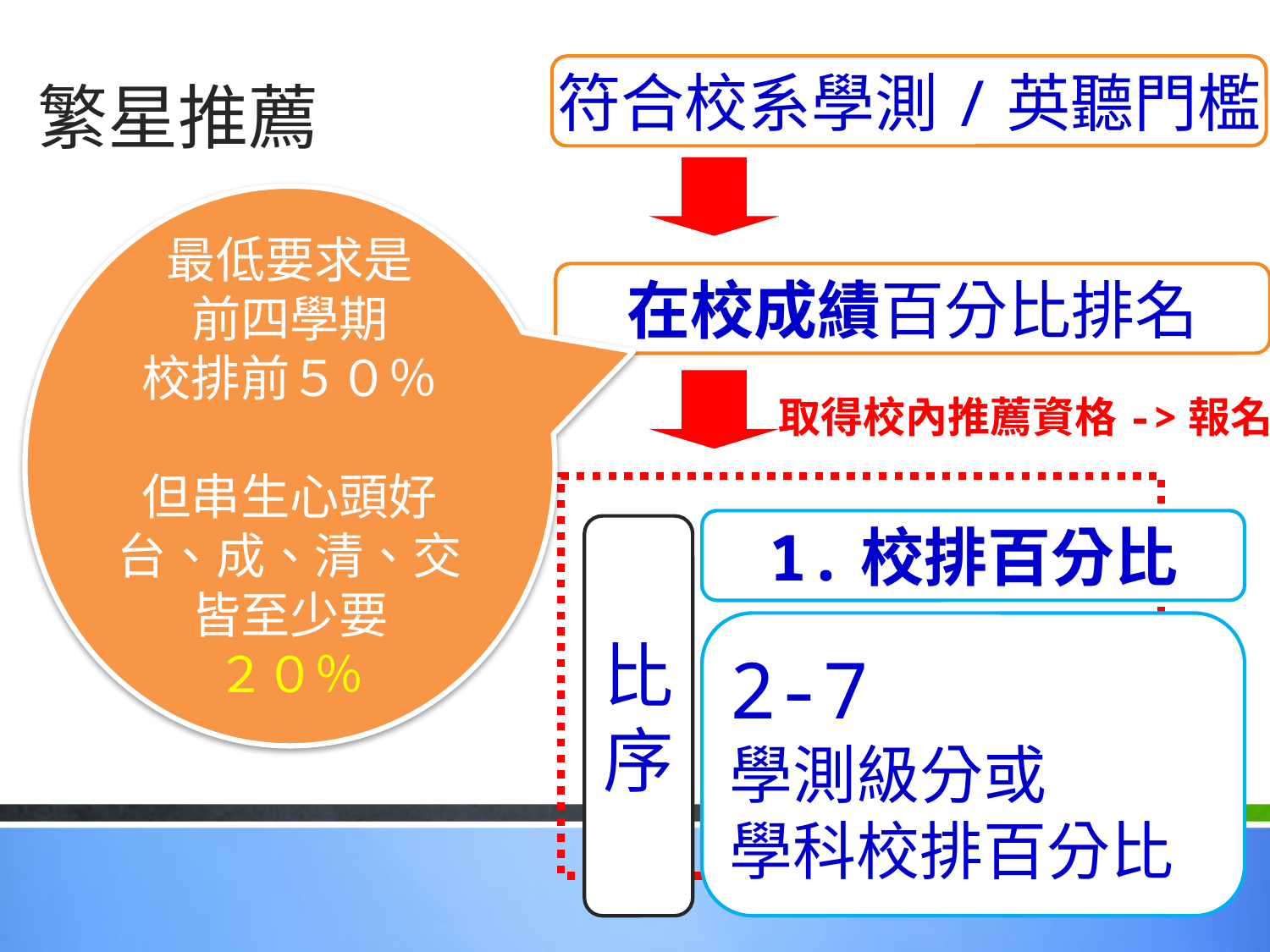

# 繁星推薦
符合校系學測/英聽門檻

在校成績百分比排名
取得校內推薦資格->報名

1.校排百分比
比
序
2-7
學測級分或
學科校排百分比
最低要求是
前四學期
校排前５０％

但串生心頭好
台、成、清、交
皆至少要
２０％